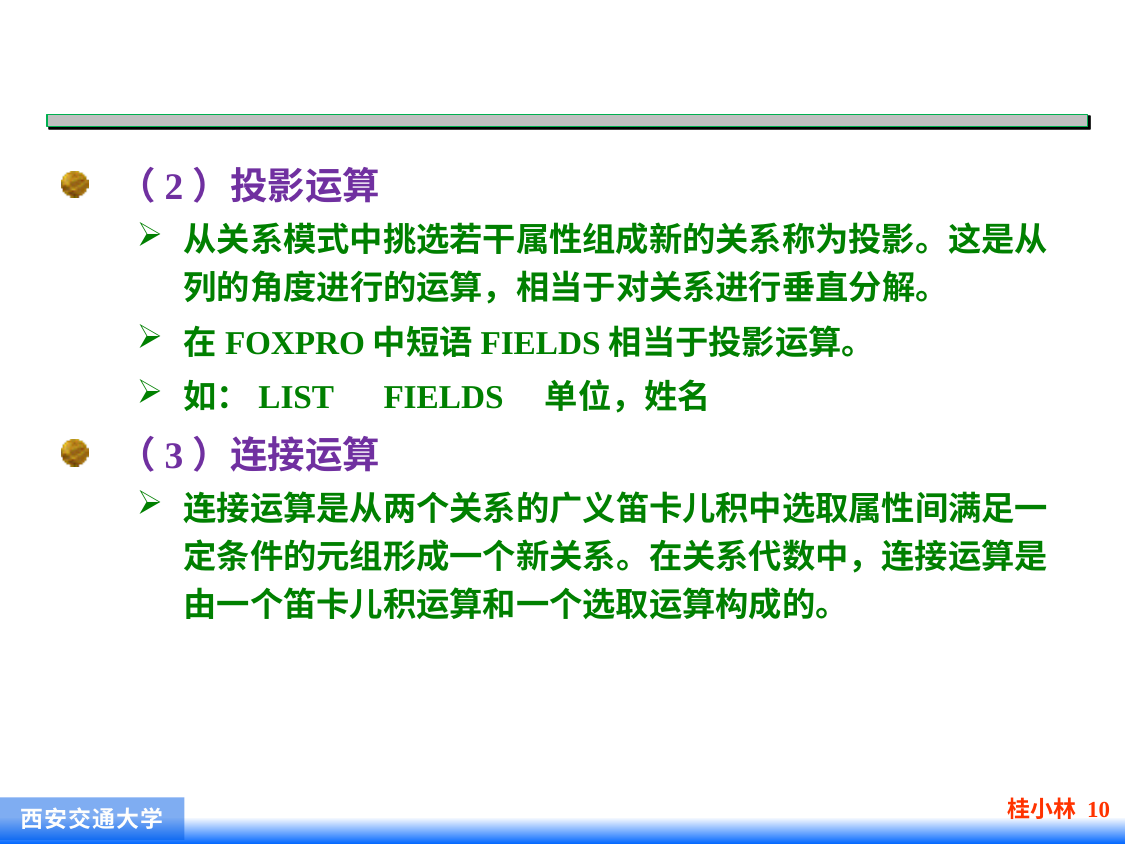

#
（2）投影运算
从关系模式中挑选若干属性组成新的关系称为投影。这是从列的角度进行的运算，相当于对关系进行垂直分解。
在FOXPRO中短语FIELDS相当于投影运算。
如：LIST　FIELDS　单位，姓名
（3）连接运算
连接运算是从两个关系的广义笛卡儿积中选取属性间满足一定条件的元组形成一个新关系。在关系代数中，连接运算是由一个笛卡儿积运算和一个选取运算构成的。
桂小林 10